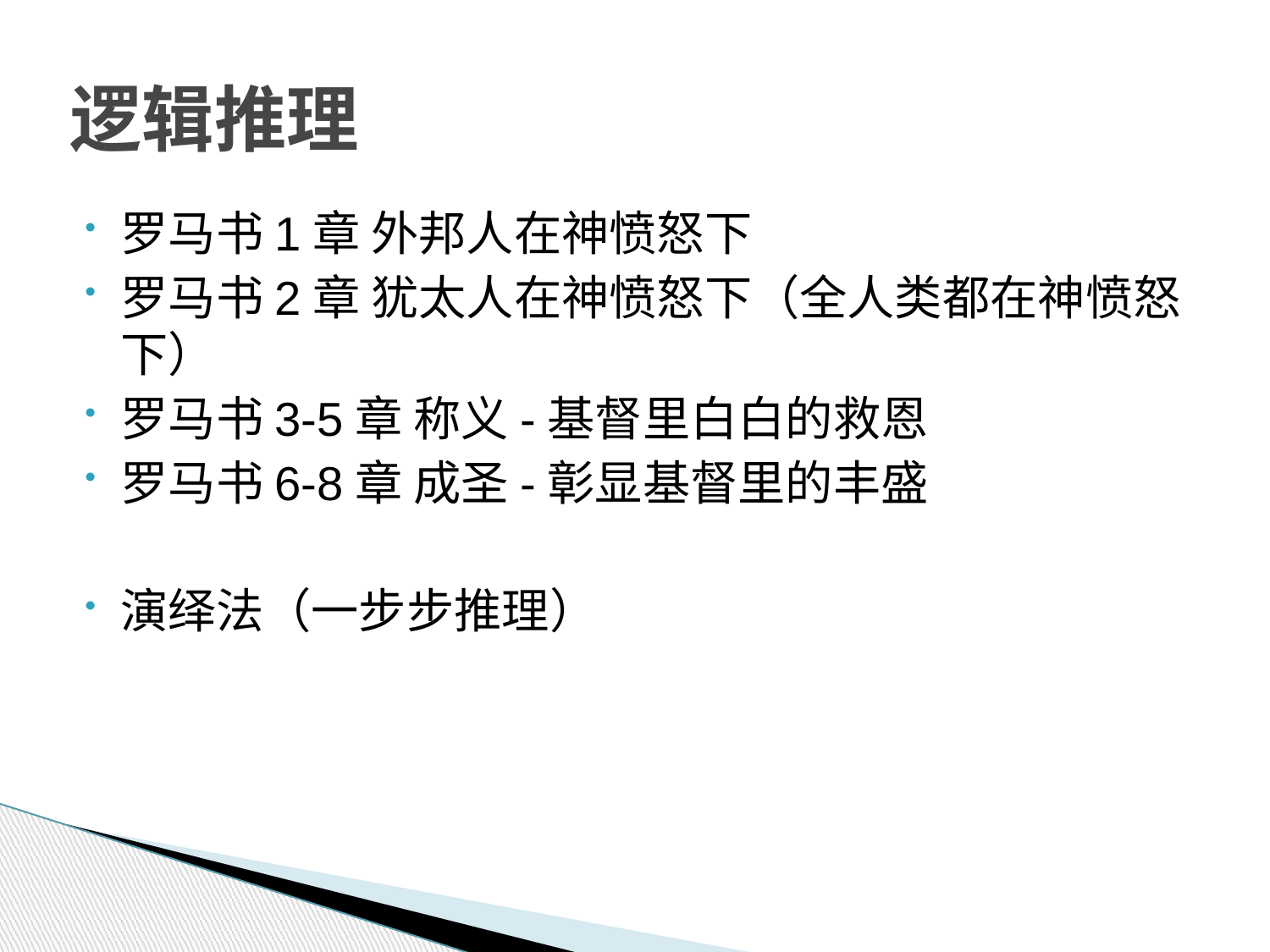

# 逻辑推理
罗马书1章 外邦人在神愤怒下
罗马书2章 犹太人在神愤怒下（全人类都在神愤怒下）
罗马书3-5章 称义-基督里白白的救恩
罗马书6-8章 成圣-彰显基督里的丰盛

演绎法（一步步推理）